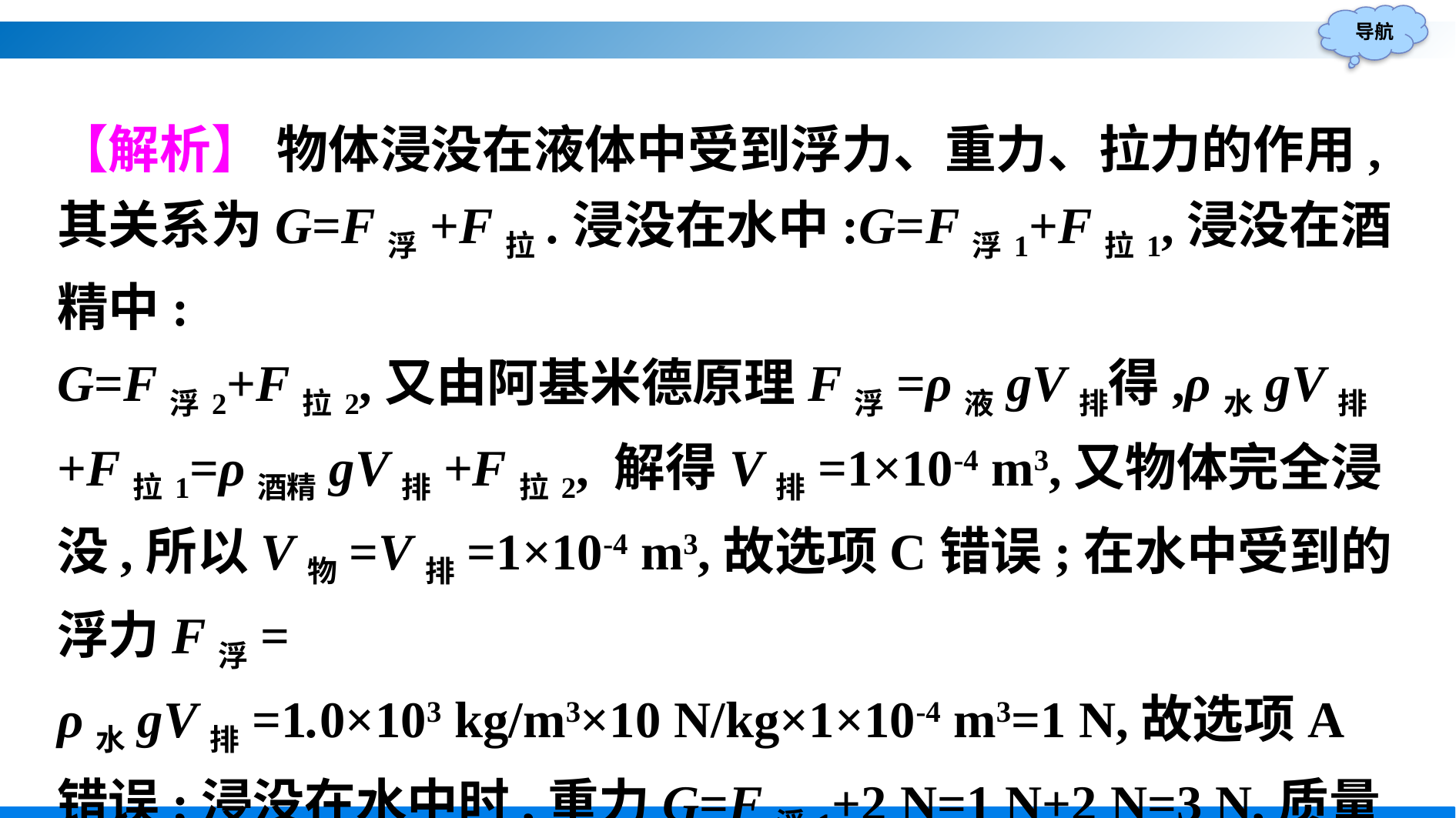

【解析】 物体浸没在液体中受到浮力、重力、拉力的作用,其关系为G=F浮+F拉.浸没在水中:G=F浮1+F拉1,浸没在酒精中:
G=F浮2+F拉2,又由阿基米德原理F浮=ρ液gV排得,ρ水gV排+F拉1=ρ酒精gV排+F拉2, 解得V排=1×10-4 m3,又物体完全浸没,所以V物=V排=1×10-4 m3,故选项C错误;在水中受到的浮力F浮=
ρ水gV排=1.0×103 kg/m3×10 N/kg×1×10-4 m3=1 N,故选项A错误;浸没在水中时,重力G=F浮1+2 N=1 N+2 N=3 N,质量m=0.3 kg,故B错误;物体的密度ρ=3×103 kg/m3,故选项D正确.